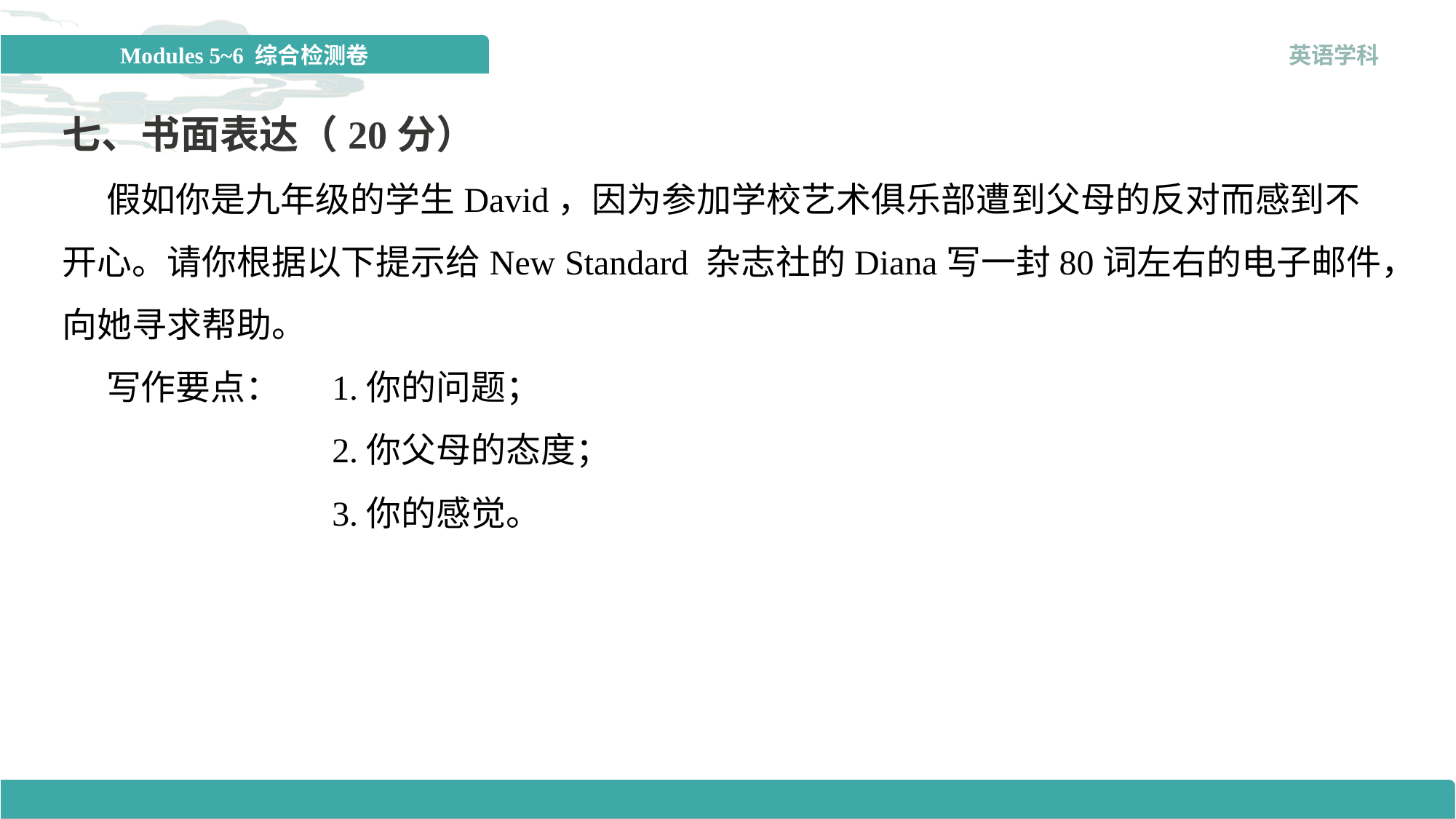

七、书面表达（20分）
    假如你是九年级的学生David，因为参加学校艺术俱乐部遭到父母的反对而感到不开心。请你根据以下提示给New Standard 杂志社的Diana写一封80词左右的电子邮件，向她寻求帮助。
    写作要点：	1.你的问题；
	2.你父母的态度；
	3.你的感觉。